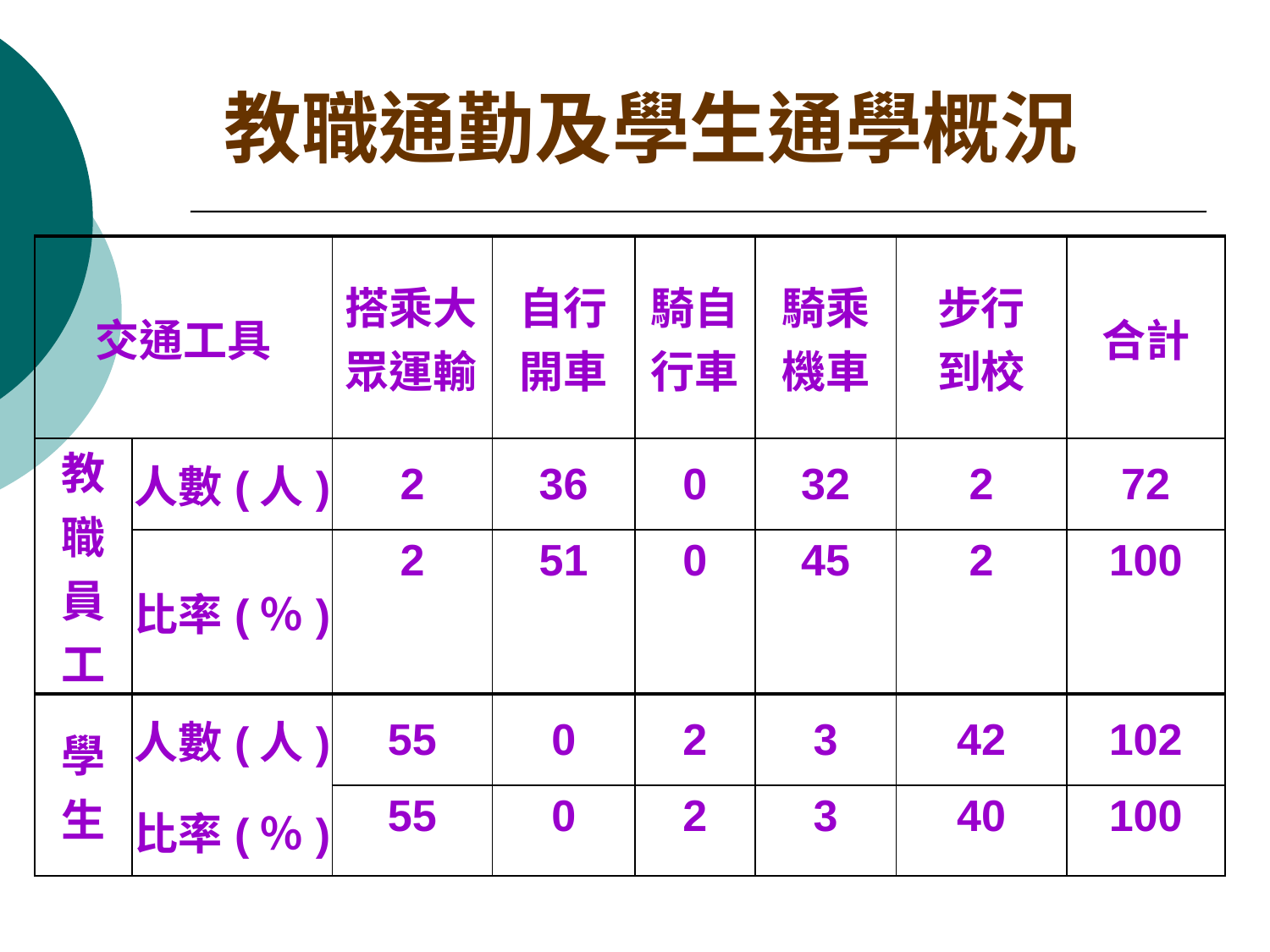

教職通勤及學生通學概況
| 交通工具 |  | 搭乘大眾運輸 | 自行 開車 | 騎自行車 | 騎乘機車 | 步行 到校 | 合計 |
| --- | --- | --- | --- | --- | --- | --- | --- |
| 教 職 員 工 | 人數(人) | 2 | 36 | 0 | 32 | 2 | 72 |
|  | 比率(％) | 2 | 51 | 0 | 45 | 2 | 100 |
| 學 生 | 人數(人) | 55 | 0 | 2 | 3 | 42 | 102 |
|  | 比率(％) | 55 | 0 | 2 | 3 | 40 | 100 |